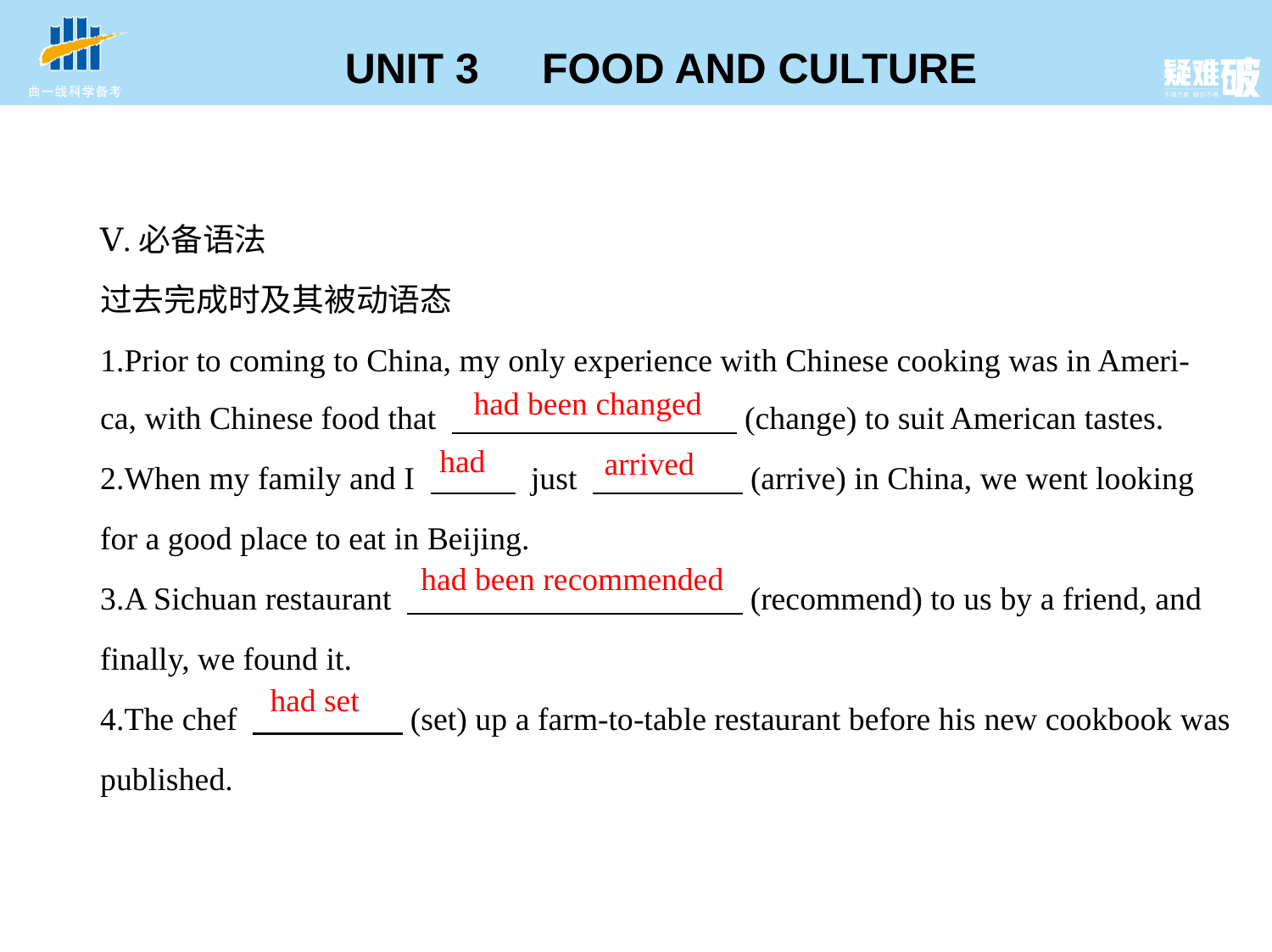

Ⅴ.必备语法
过去完成时及其被动语态
1.Prior to coming to China, my only experience with Chinese cooking was in Ameri-
ca, with Chinese food that 　　　　　　　　    (change) to suit American tastes.
2.When my family and I 　　    just 　　　　   (arrive) in China, we went looking
for a good place to eat in Beijing.
3.A Sichuan restaurant 　　       　　　　　　    (recommend) to us by a friend, and
finally, we found it.
4.The chef 　　　　   (set) up a farm-to-table restaurant before his new cookbook was
published.
had been changed
had
arrived
had been recommended
had set